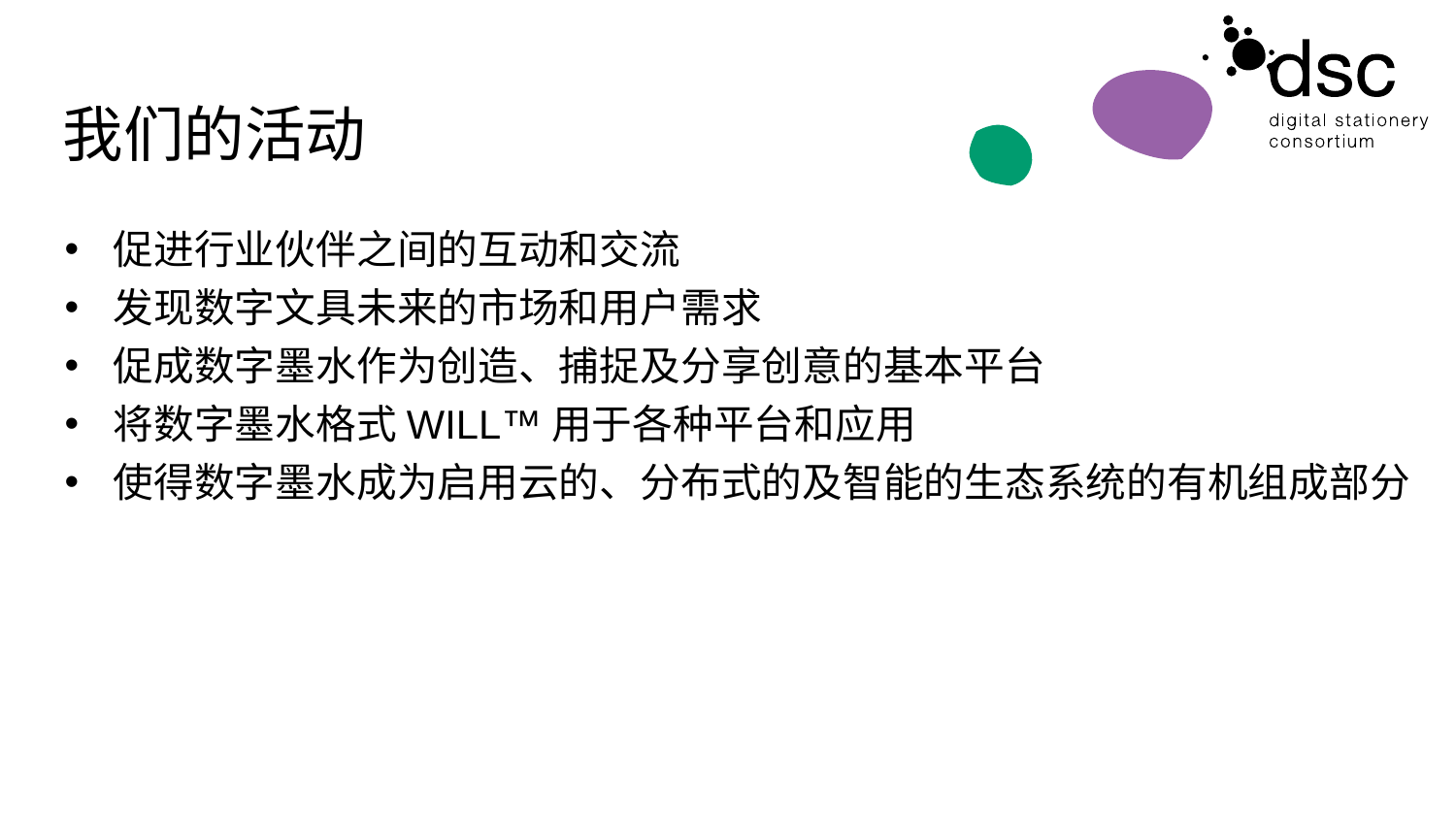

# 我们的活动

促进行业伙伴之间的互动和交流
发现数字文具未来的市场和用户需求
促成数字墨水作为创造、捕捉及分享创意的基本平台
将数字墨水格式WILL™用于各种平台和应用
使得数字墨水成为启用云的、分布式的及智能的生态系统的有机组成部分

3
Confidential. All Rights Reserved. Copyright © 2017 Digital Stationery Consortium